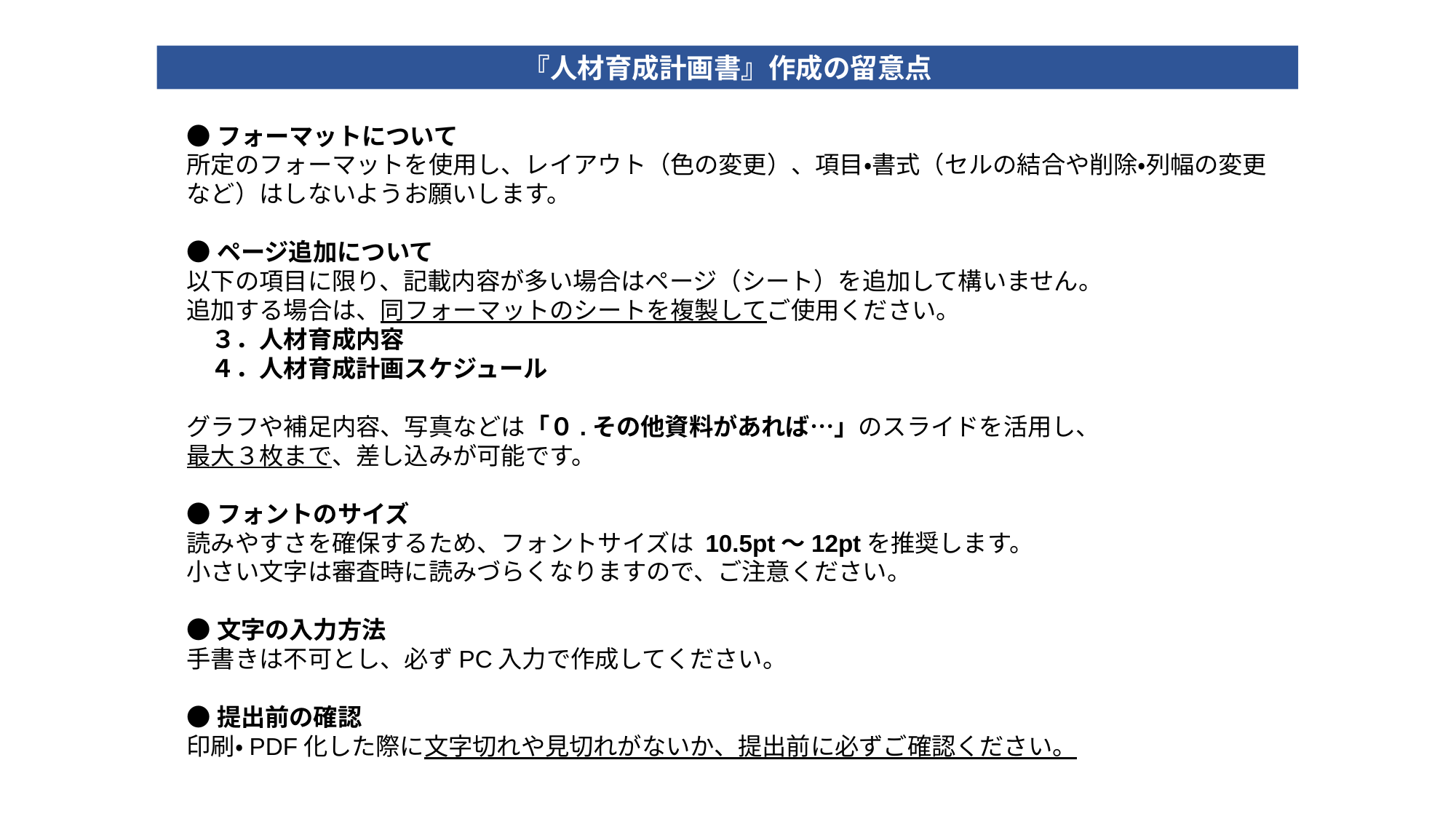

『人材育成計画書』作成の留意点
●フォーマットについて
所定のフォーマットを使用し、レイアウト（色の変更）、項目・書式（セルの結合や削除・列幅の変更など）はしないようお願いします。

●ページ追加について
以下の項目に限り、記載内容が多い場合はページ（シート）を追加して構いません。
追加する場合は、同フォーマットのシートを複製してご使用ください。
　３．人材育成内容
　４．人材育成計画スケジュール

グラフや補足内容、写真などは「０.その他資料があれば…」のスライドを活用し、
最大３枚まで、差し込みが可能です。

●フォントのサイズ
読みやすさを確保するため、フォントサイズは 10.5pt～12ptを推奨します。
小さい文字は審査時に読みづらくなりますので、ご注意ください。

●文字の入力方法
手書きは不可とし、必ずPC入力で作成してください。

●提出前の確認
印刷・PDF化した際に文字切れや見切れがないか、提出前に必ずご確認ください。